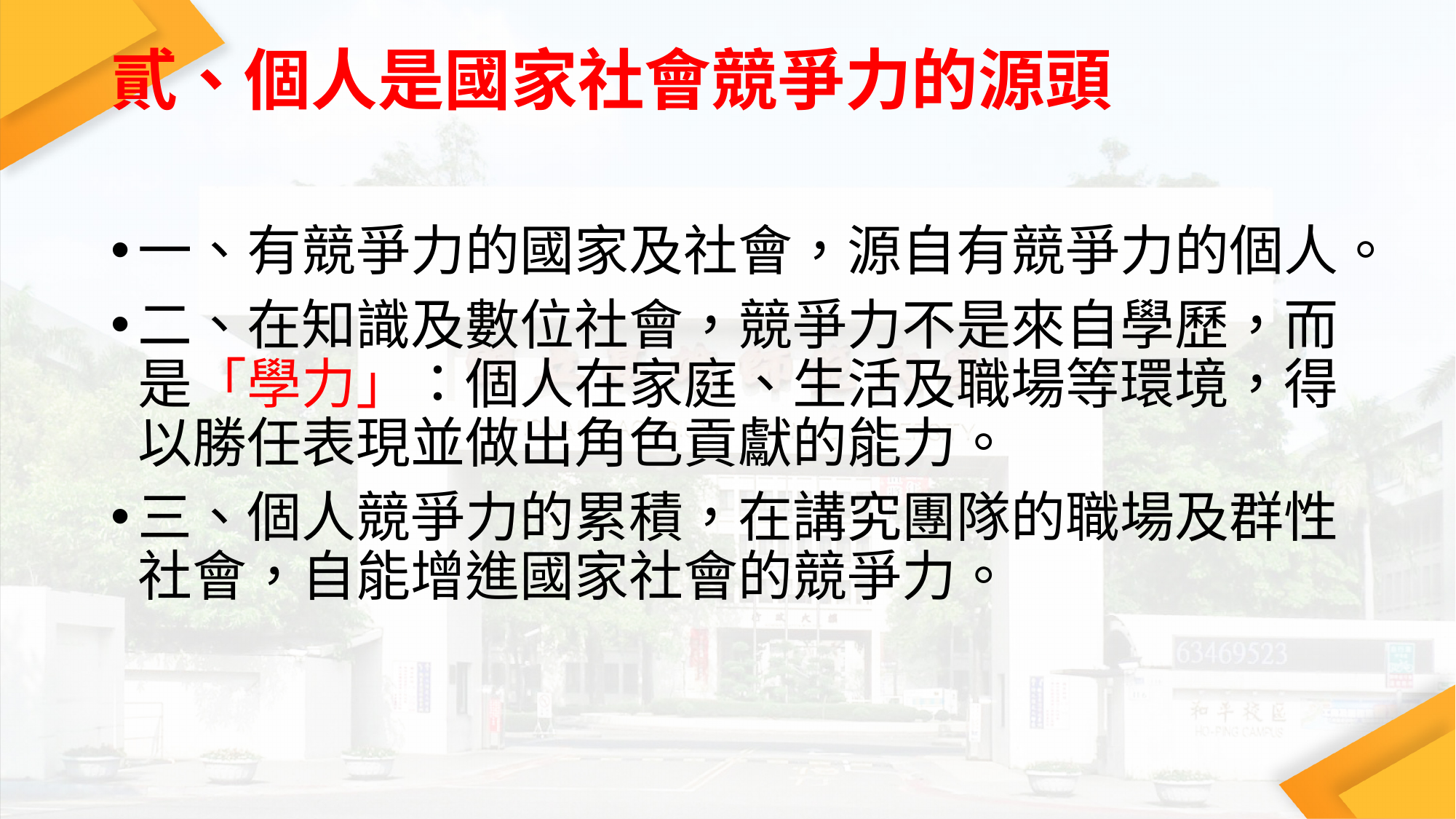

# 貳、個人是國家社會競爭力的源頭
一、有競爭力的國家及社會，源自有競爭力的個人。
二、在知識及數位社會，競爭力不是來自學歷，而是「學力」：個人在家庭、生活及職場等環境，得以勝任表現並做出角色貢獻的能力。
三、個人競爭力的累積，在講究團隊的職場及群性社會，自能增進國家社會的競爭力。